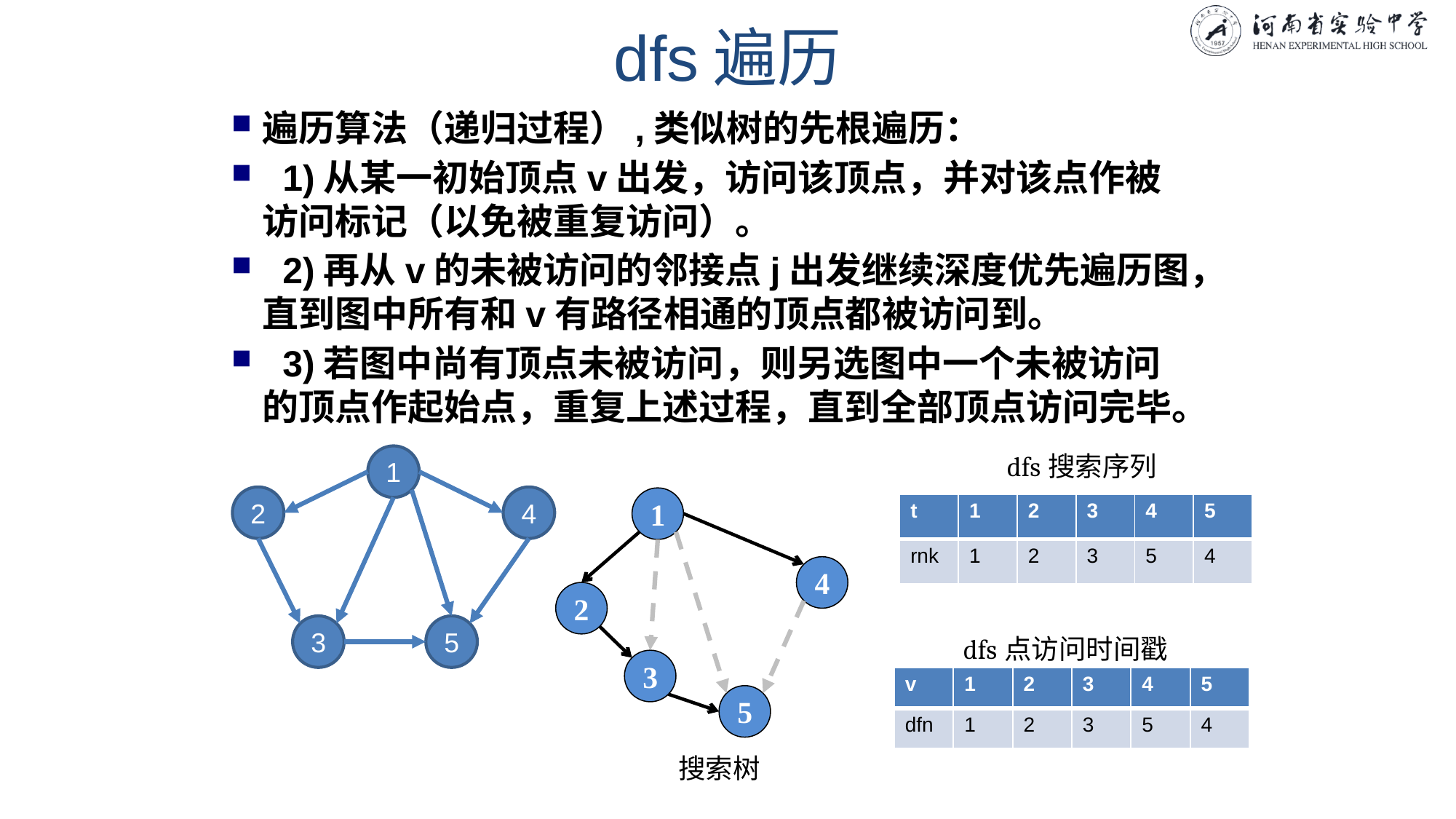

# dfs遍历
遍历算法（递归过程）,类似树的先根遍历：
  1)从某一初始顶点v出发，访问该顶点，并对该点作被访问标记（以免被重复访问）。
  2)再从v的未被访问的邻接点j出发继续深度优先遍历图，直到图中所有和v有路径相通的顶点都被访问到。
  3)若图中尚有顶点未被访问，则另选图中一个未被访问的顶点作起始点，重复上述过程，直到全部顶点访问完毕。
dfs搜索序列
1
2
4
1
| t | 1 | 2 | 3 | 4 | 5 |
| --- | --- | --- | --- | --- | --- |
| rnk | 1 | 2 | 3 | 5 | 4 |
4
2
3
5
dfs点访问时间戳
3
| v | 1 | 2 | 3 | 4 | 5 |
| --- | --- | --- | --- | --- | --- |
| dfn | 1 | 2 | 3 | 5 | 4 |
5
搜索树